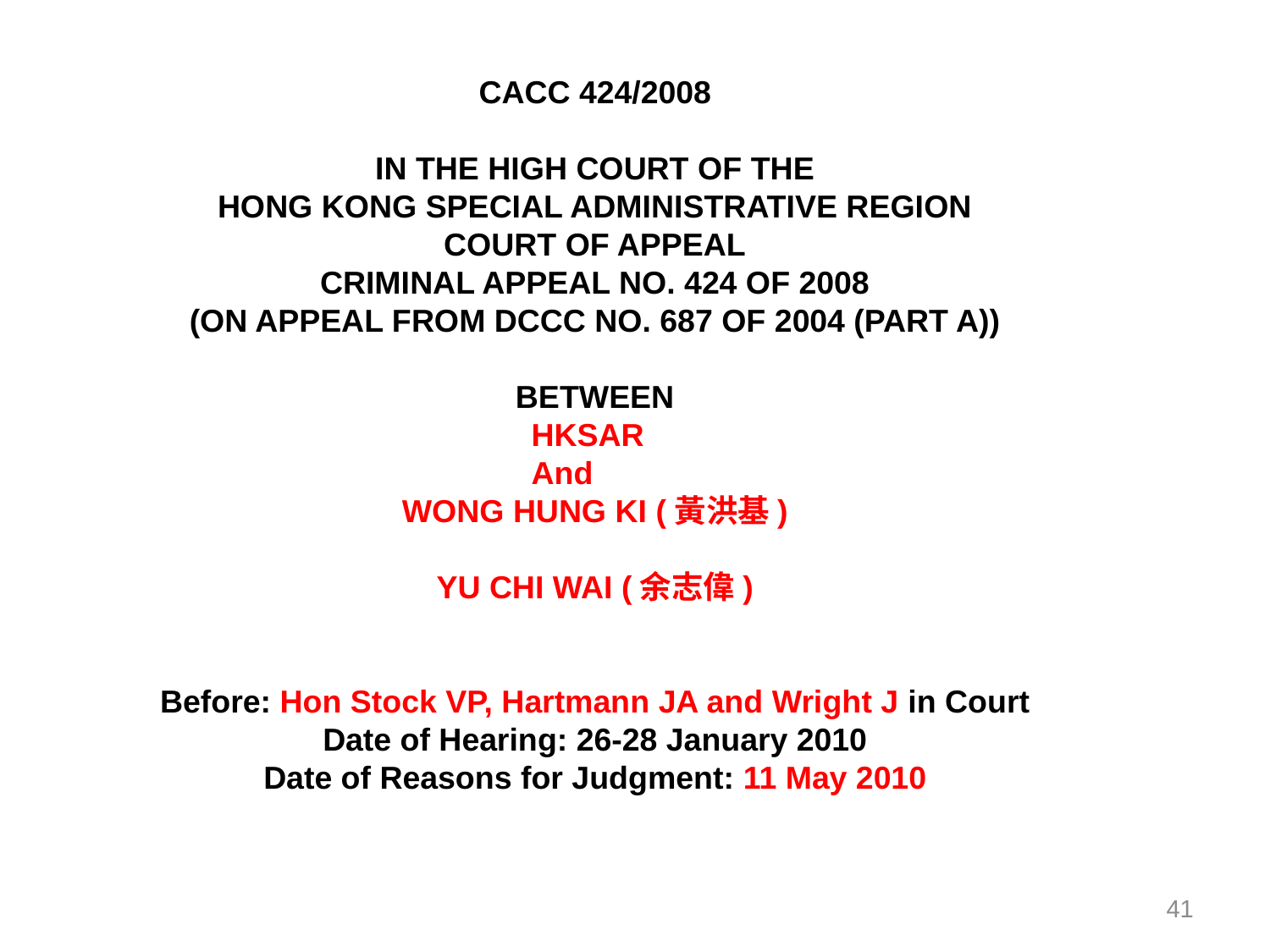

CACC 424/2008

IN THE HIGH COURT OF THE
HONG KONG SPECIAL ADMINISTRATIVE REGION
COURT OF APPEAL
CRIMINAL APPEAL NO. 424 OF 2008
(ON APPEAL FROM DCCC NO. 687 OF 2004 (PART A))

BETWEEN
HKSAR
And
WONG HUNG KI (黃洪基)

YU CHI WAI (余志偉)

Before: Hon Stock VP, Hartmann JA and Wright J in Court
Date of Hearing: 26-28 January 2010
Date of Reasons for Judgment: 11 May 2010

41